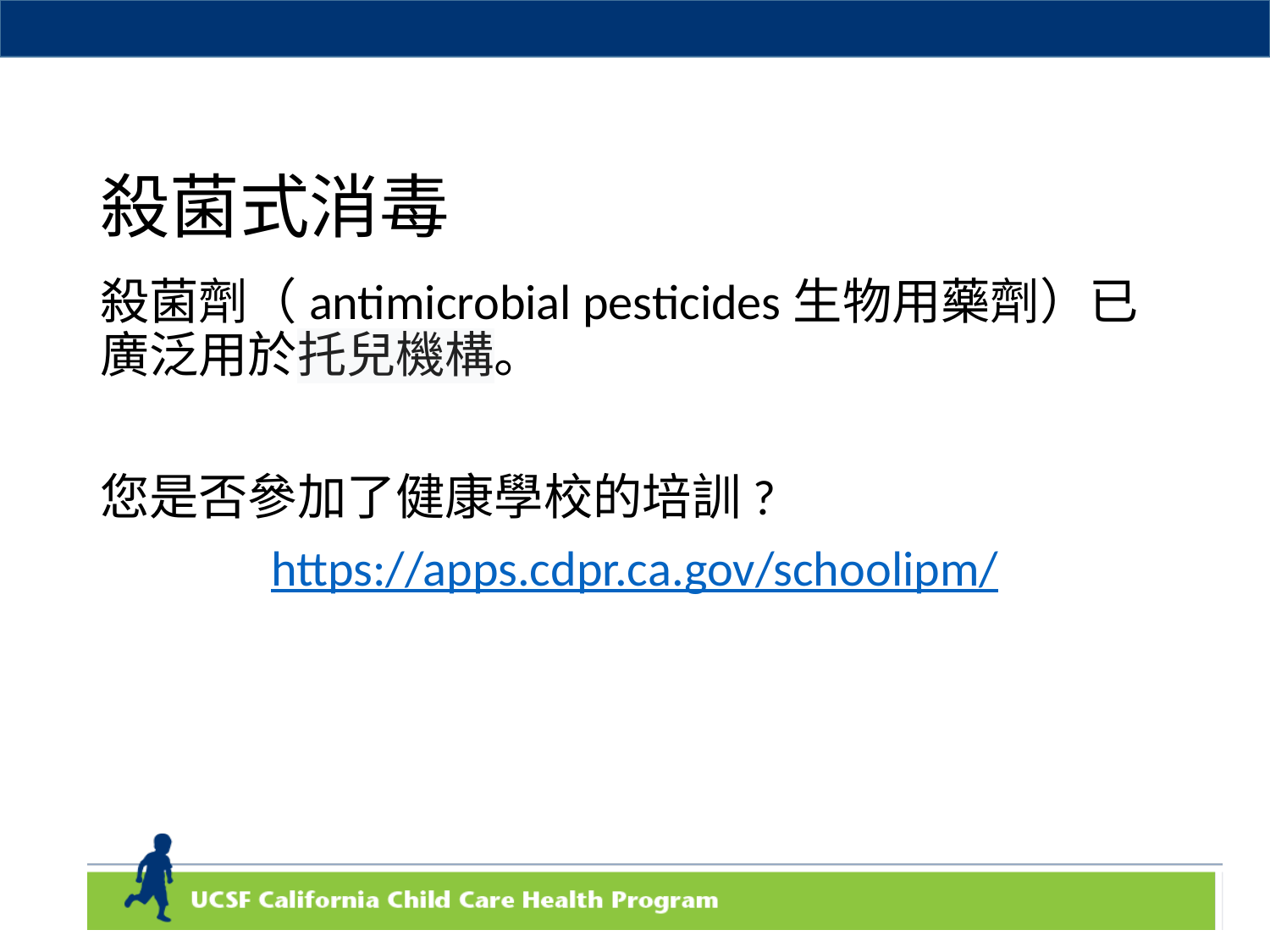

# 殺菌式消毒
殺菌劑（antimicrobial pesticides生物用藥劑）已廣泛用於托兒機構。

您是否參加了健康學校的培訓?
https://apps.cdpr.ca.gov/schoolipm/